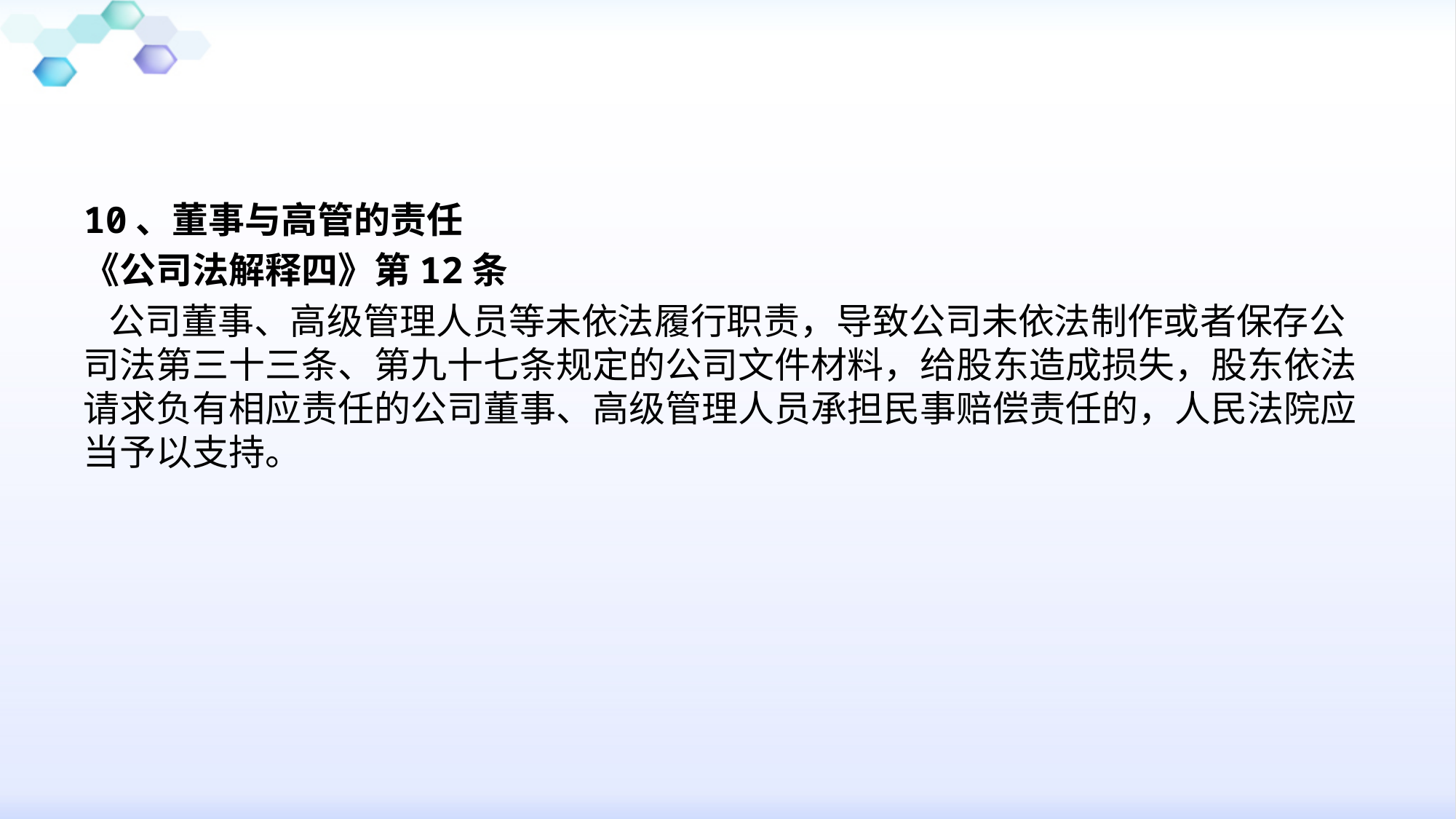

10、董事与高管的责任
《公司法解释四》第12条
  公司董事、高级管理人员等未依法履行职责，导致公司未依法制作或者保存公司法第三十三条、第九十七条规定的公司文件材料，给股东造成损失，股东依法请求负有相应责任的公司董事、高级管理人员承担民事赔偿责任的，人民法院应当予以支持。